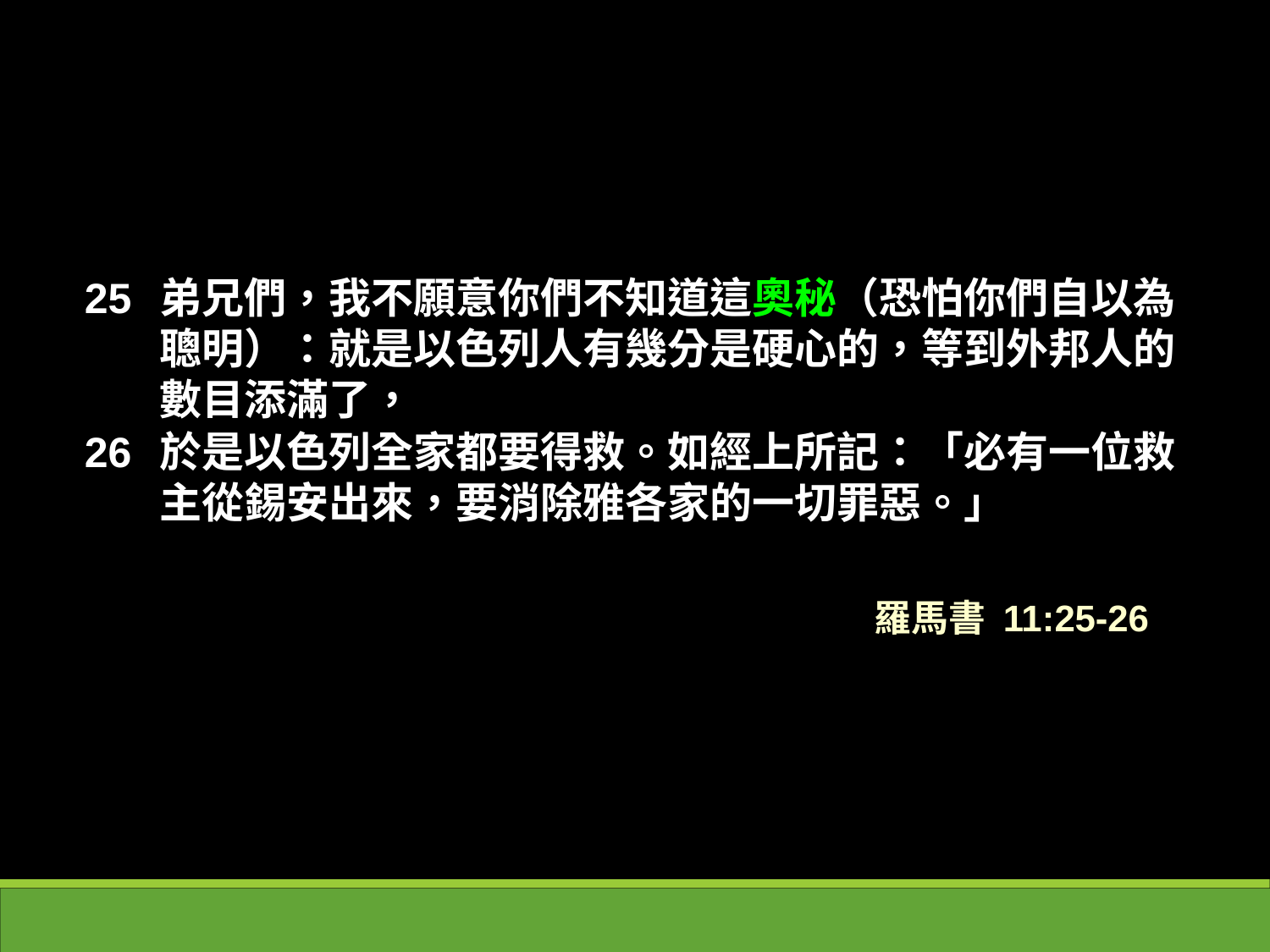

25	弟兄們，我不願意你們不知道這奧秘（恐怕你們自以為聰明）：就是以色列人有幾分是硬心的，等到外邦人的數目添滿了，
26	於是以色列全家都要得救。如經上所記：「必有一位救主從錫安出來，要消除雅各家的一切罪惡。」
羅馬書 11:25-26